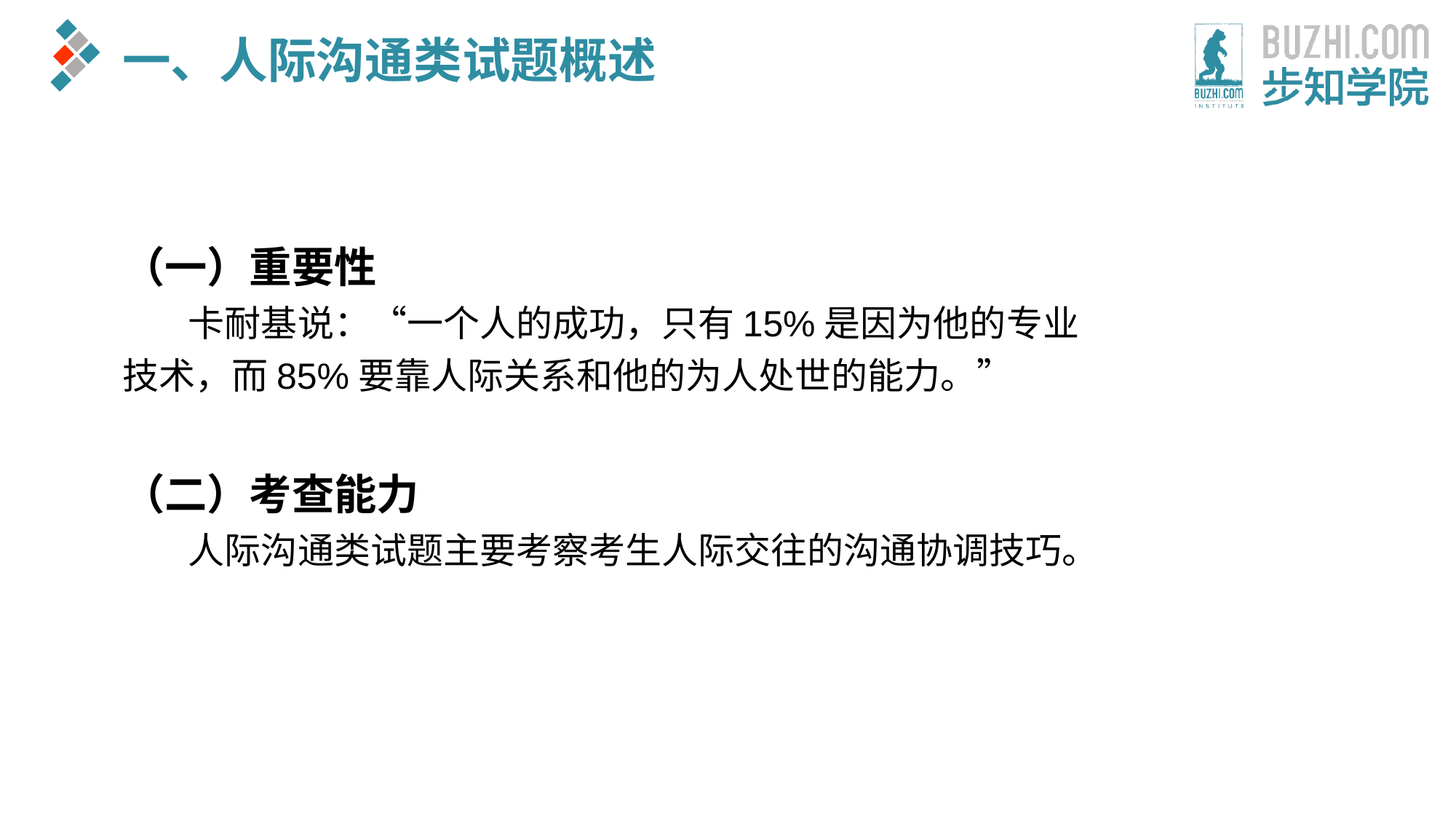

一、人际沟通类试题概述
（一）重要性
       卡耐基说：“一个人的成功，只有15%是因为他的专业技术，而85%要靠人际关系和他的为人处世的能力。”

（二）考查能力
       人际沟通类试题主要考察考生人际交往的沟通协调技巧。